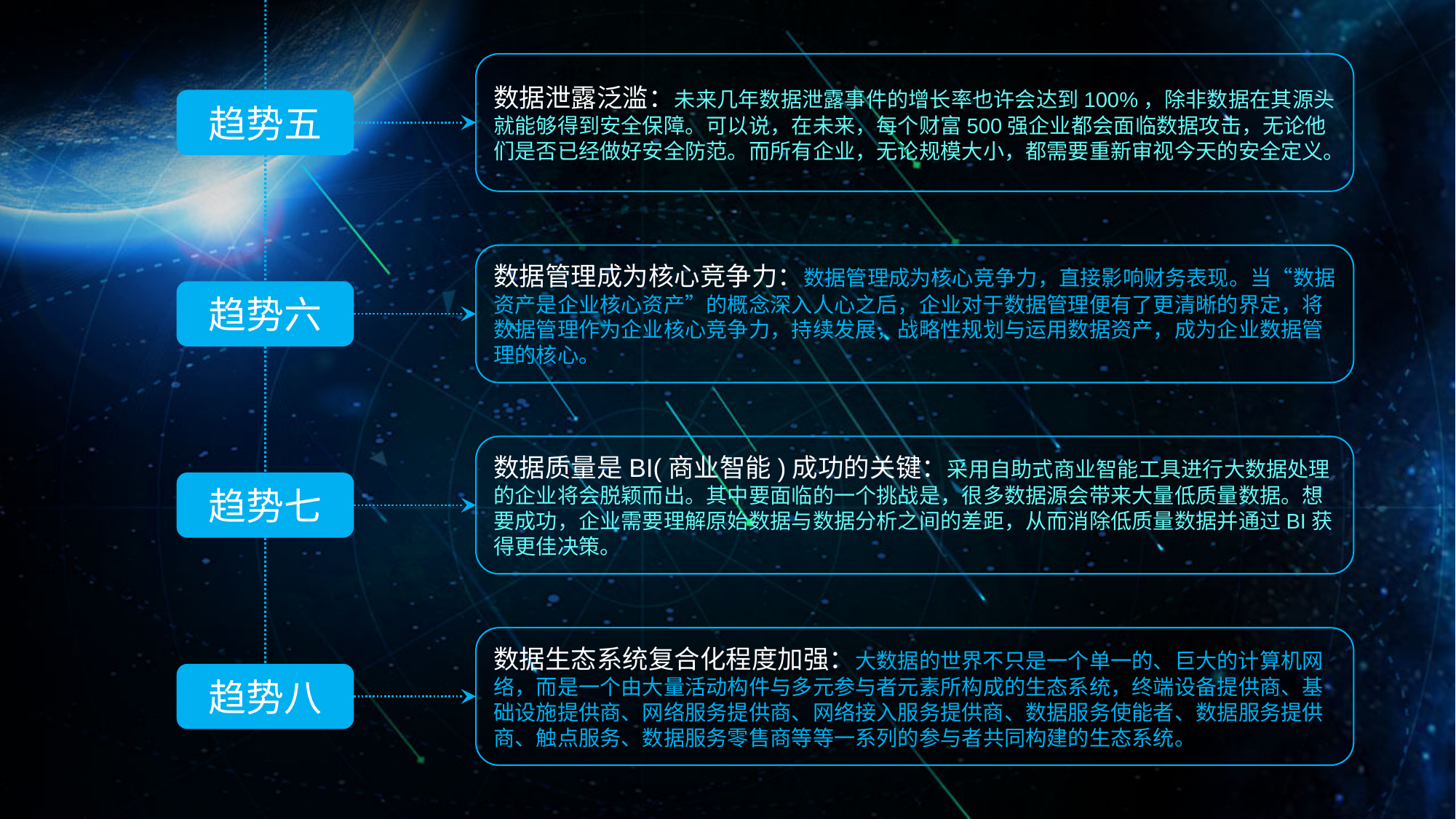

数据泄露泛滥：未来几年数据泄露事件的增长率也许会达到100%，除非数据在其源头就能够得到安全保障。可以说，在未来，每个财富500强企业都会面临数据攻击，无论他们是否已经做好安全防范。而所有企业，无论规模大小，都需要重新审视今天的安全定义。
趋势五
数据管理成为核心竞争力：数据管理成为核心竞争力，直接影响财务表现。当“数据资产是企业核心资产”的概念深入人心之后，企业对于数据管理便有了更清晰的界定，将数据管理作为企业核心竞争力，持续发展，战略性规划与运用数据资产，成为企业数据管理的核心。
趋势六
数据质量是BI(商业智能)成功的关键：采用自助式商业智能工具进行大数据处理的企业将会脱颖而出。其中要面临的一个挑战是，很多数据源会带来大量低质量数据。想要成功，企业需要理解原始数据与数据分析之间的差距，从而消除低质量数据并通过BI获得更佳决策。
趋势七
数据生态系统复合化程度加强：大数据的世界不只是一个单一的、巨大的计算机网络，而是一个由大量活动构件与多元参与者元素所构成的生态系统，终端设备提供商、基础设施提供商、网络服务提供商、网络接入服务提供商、数据服务使能者、数据服务提供商、触点服务、数据服务零售商等等一系列的参与者共同构建的生态系统。
趋势八